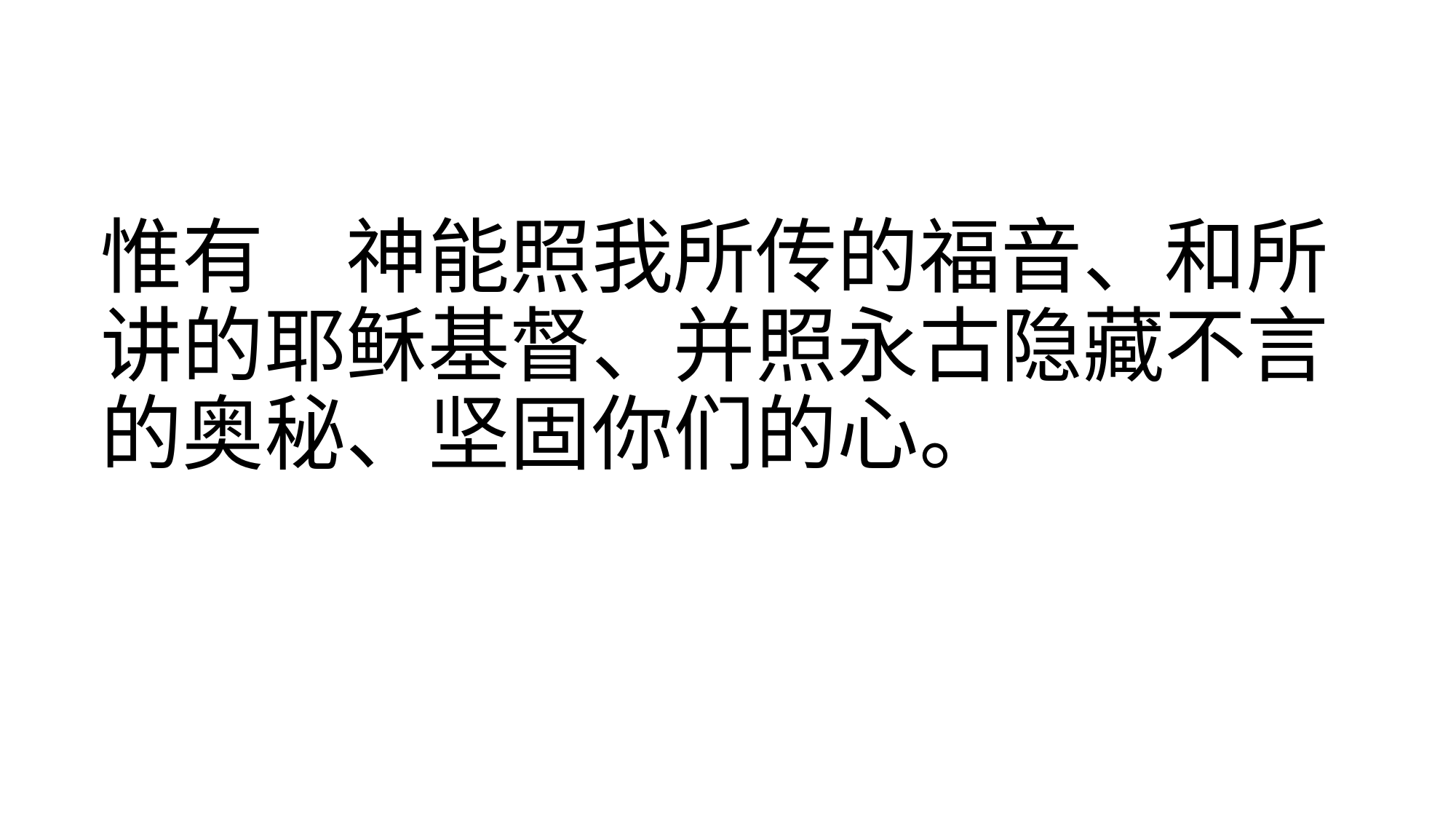

# 惟有　神能照我所传的福音、和所讲的耶稣基督、并照永古隐藏不言的奥秘、坚固你们的心。